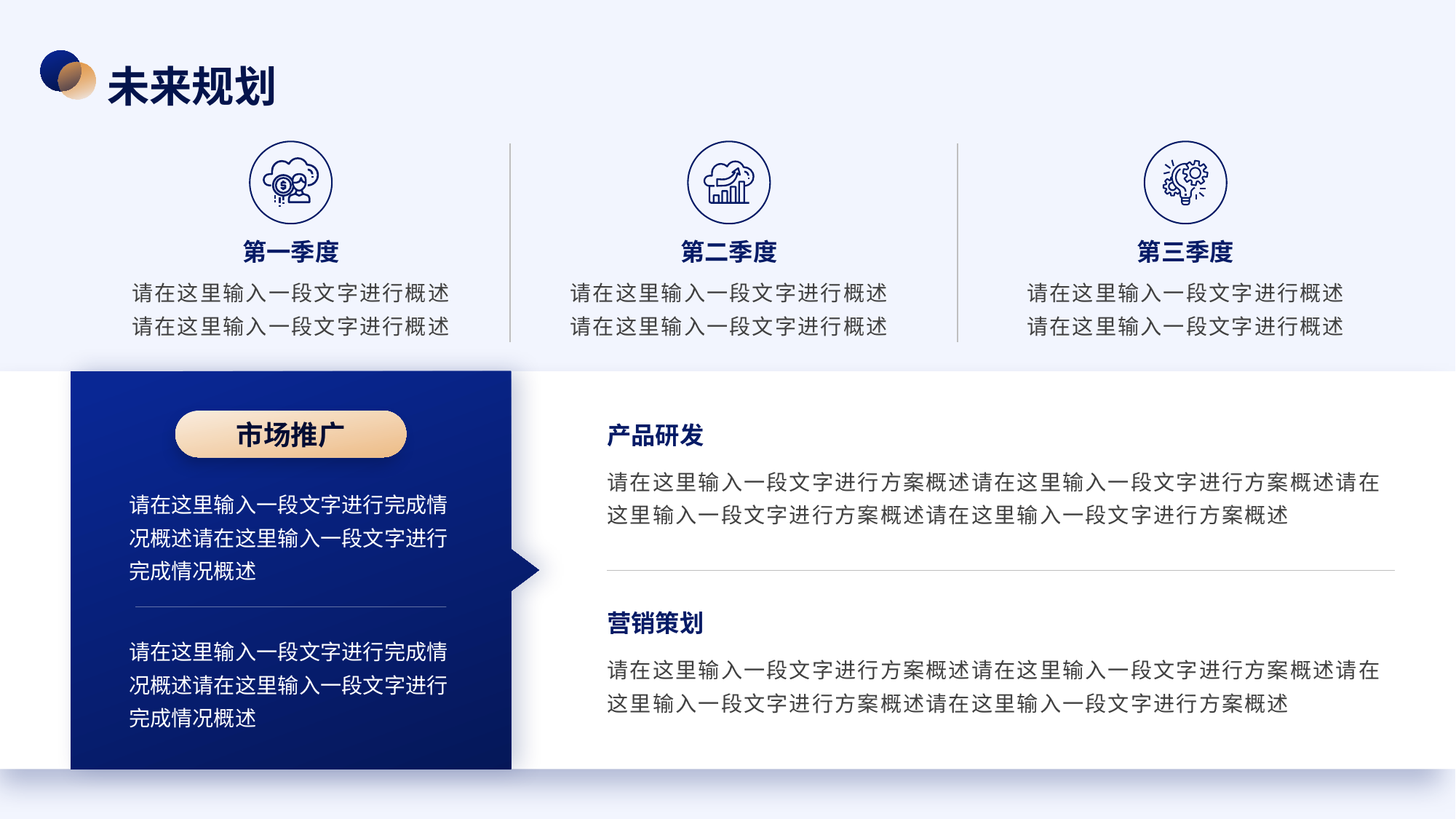

未来规划

第一季度
第二季度
第三季度
请在这里输入一段文字进行概述
请在这里输入一段文字进行概述
请在这里输入一段文字进行概述
请在这里输入一段文字进行概述
请在这里输入一段文字进行概述
请在这里输入一段文字进行概述

市场推广
产品研发
请在这里输入一段文字进行方案概述请在这里输入一段文字进行方案概述请在这里输入一段文字进行方案概述请在这里输入一段文字进行方案概述
请在这里输入一段文字进行完成情况概述请在这里输入一段文字进行完成情况概述
营销策划
请在这里输入一段文字进行完成情况概述请在这里输入一段文字进行完成情况概述
请在这里输入一段文字进行方案概述请在这里输入一段文字进行方案概述请在这里输入一段文字进行方案概述请在这里输入一段文字进行方案概述